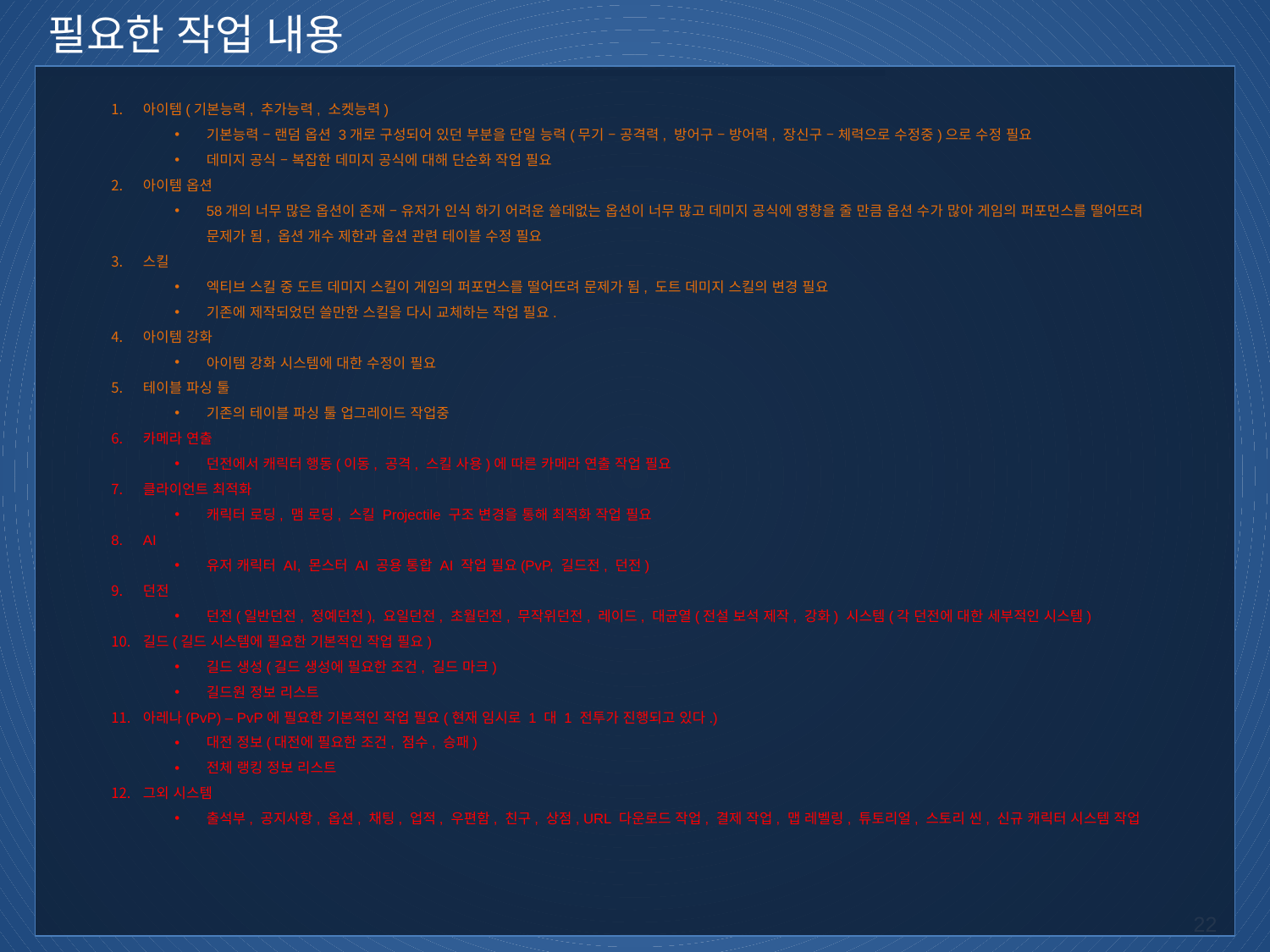

# 필요한 작업 내용

아이템(기본능력, 추가능력, 소켓능력)
기본능력 – 랜덤 옵션 3개로 구성되어 있던 부분을 단일 능력(무기 – 공격력, 방어구 – 방어력, 장신구 – 체력으로 수정중)으로 수정 필요
데미지 공식 – 복잡한 데미지 공식에 대해 단순화 작업 필요
아이템 옵션
58개의 너무 많은 옵션이 존재 – 유저가 인식 하기 어려운 쓸데없는 옵션이 너무 많고 데미지 공식에 영향을 줄 만큼 옵션 수가 많아 게임의 퍼포먼스를 떨어뜨려 문제가 됨, 옵션 개수 제한과 옵션 관련 테이블 수정 필요
스킬
엑티브 스킬 중 도트 데미지 스킬이 게임의 퍼포먼스를 떨어뜨려 문제가 됨, 도트 데미지 스킬의 변경 필요
기존에 제작되었던 쓸만한 스킬을 다시 교체하는 작업 필요.
아이템 강화
아이템 강화 시스템에 대한 수정이 필요
테이블 파싱 툴
기존의 테이블 파싱 툴 업그레이드 작업중
카메라 연출
던전에서 캐릭터 행동(이동, 공격, 스킬 사용)에 따른 카메라 연출 작업 필요
클라이언트 최적화
캐릭터 로딩, 맴 로딩, 스킬 Projectile 구조 변경을 통해 최적화 작업 필요
AI
유저 캐릭터 AI, 몬스터 AI 공용 통합 AI 작업 필요(PvP, 길드전, 던전)
던전
던전(일반던전, 정예던전), 요일던전, 초월던전, 무작위던전, 레이드, 대균열(전설 보석 제작, 강화) 시스템(각 던전에 대한 세부적인 시스템)
길드(길드 시스템에 필요한 기본적인 작업 필요)
길드 생성(길드 생성에 필요한 조건, 길드 마크)
길드원 정보 리스트
아레나(PvP) – PvP에 필요한 기본적인 작업 필요(현재 임시로 1 대 1 전투가 진행되고 있다.)
대전 정보(대전에 필요한 조건, 점수, 승패)
전체 랭킹 정보 리스트
그외 시스템
출석부, 공지사항, 옵션, 채팅, 업적, 우편함, 친구, 상점, URL 다운로드 작업, 결제 작업, 맵 레벨링, 튜토리얼, 스토리 씬, 신규 캐릭터 시스템 작업

22